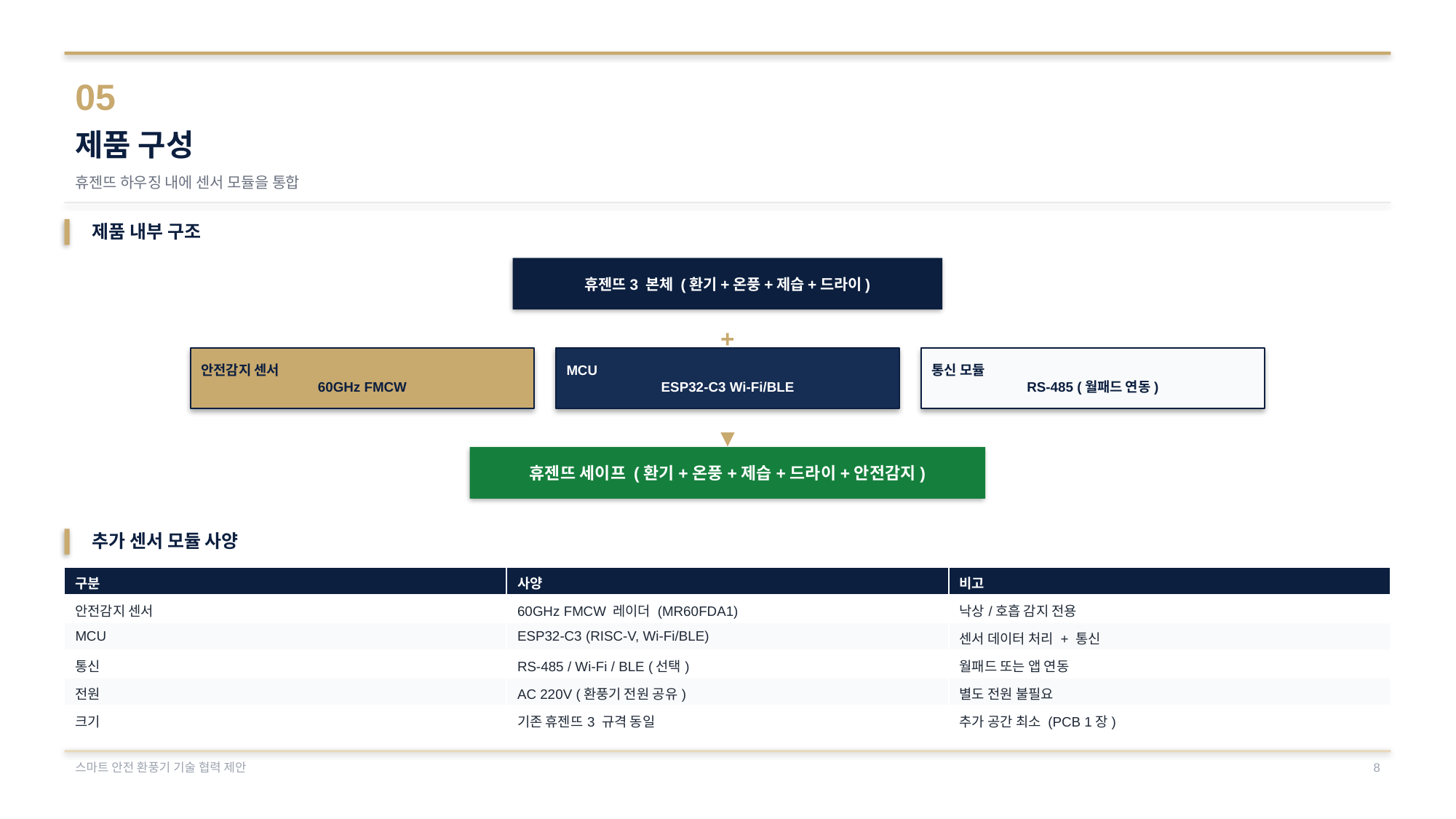

05
제품 구성
휴젠뜨 하우징 내에 센서 모듈을 통합

제품 내부 구조

휴젠뜨3 본체 (환기+온풍+제습+드라이)
+
안전감지 센서
60GHz FMCW
MCU
ESP32-C3 Wi-Fi/BLE
통신 모듈
RS-485 (월패드 연동)
▼
휴젠뜨 세이프 (환기+온풍+제습+드라이+안전감지)
추가 센서 모듈 사양

| 구분 | 사양 | 비고 |
| --- | --- | --- |
| 안전감지 센서 | 60GHz FMCW 레이더 (MR60FDA1) | 낙상/호흡 감지 전용 |
| MCU | ESP32-C3 (RISC-V, Wi-Fi/BLE) | 센서 데이터 처리 + 통신 |
| 통신 | RS-485 / Wi-Fi / BLE (선택) | 월패드 또는 앱 연동 |
| 전원 | AC 220V (환풍기 전원 공유) | 별도 전원 불필요 |
| 크기 | 기존 휴젠뜨3 규격 동일 | 추가 공간 최소 (PCB 1장) |

스마트 안전 환풍기 기술 협력 제안
8